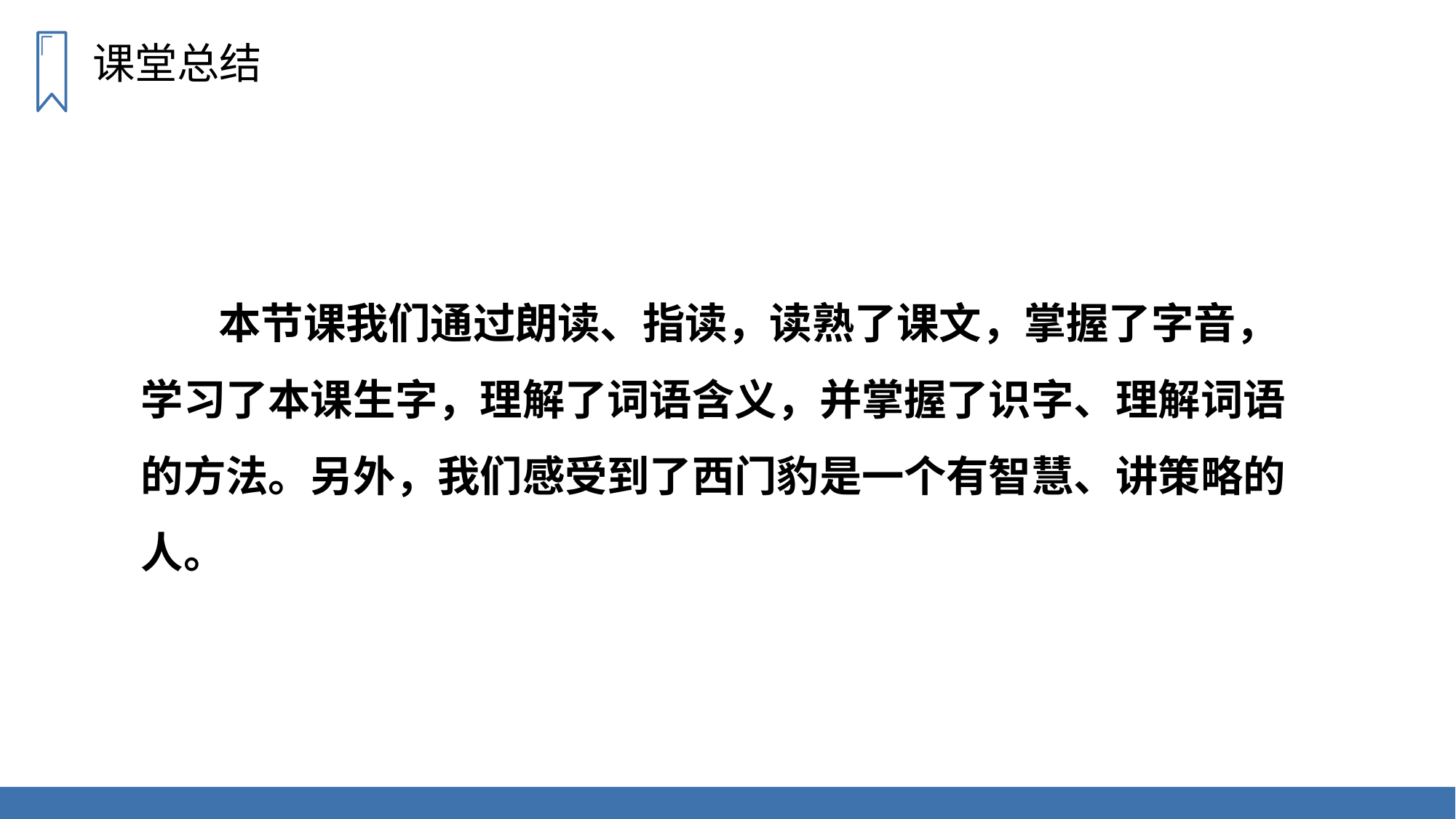

课堂总结
       本节课我们通过朗读、指读，读熟了课文，掌握了字音，学习了本课生字，理解了词语含义，并掌握了识字、理解词语的方法。另外，我们感受到了西门豹是一个有智慧、讲策略的人。